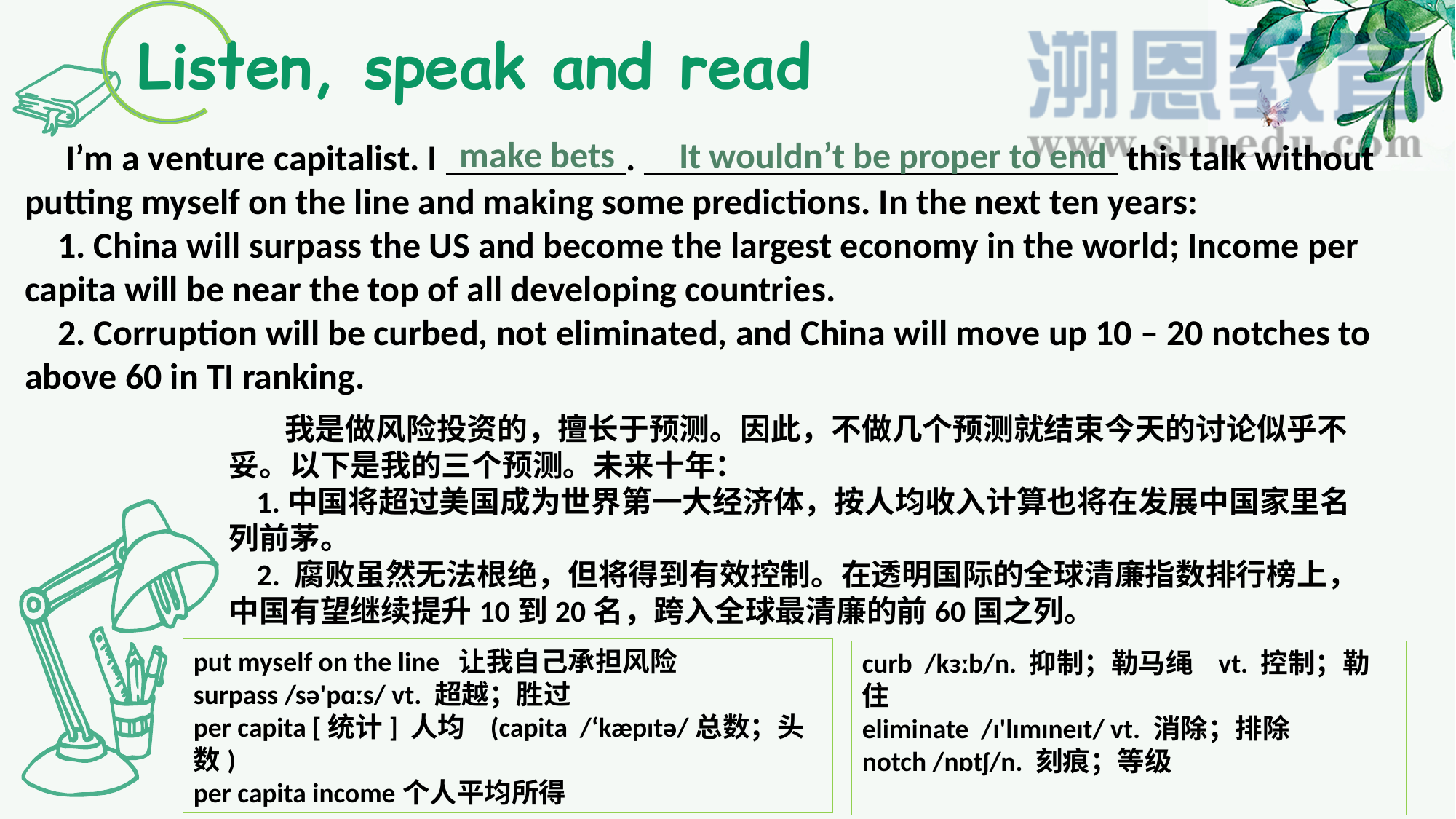

Listen, speak and read

make bets
It wouldn’t be proper to end
     I’m a venture capitalist. I                       .                                                            this talk without putting myself on the line and making some predictions. In the next ten years:
    1. China will surpass the US and become the largest economy in the world; Income per capita will be near the top of all developing countries.
    2. Corruption will be curbed, not eliminated, and China will move up 10 – 20 notches to above 60 in TI ranking.
       我是做风险投资的，擅长于预测。因此，不做几个预测就结束今天的讨论似乎不妥。以下是我的三个预测。未来十年：
    1.中国将超过美国成为世界第一大经济体，按人均收入计算也将在发展中国家里名列前茅。
    2. 腐败虽然无法根绝，但将得到有效控制。在透明国际的全球清廉指数排行榜上，中国有望继续提升10到20名，跨入全球最清廉的前60国之列。

put myself on the line  让我自己承担风险
surpass /sə'pɑːs/ vt. 超越；胜过
per capita [统计] 人均   (capita  /‘kæpɪtə/总数；头数)
per capita income个人平均所得
curb  /kɜːb/n. 抑制；勒马绳   vt. 控制；勒住
eliminate  /ɪ'lɪmɪneɪt/ vt. 消除；排除
notch /nɒtʃ/n. 刻痕；等级